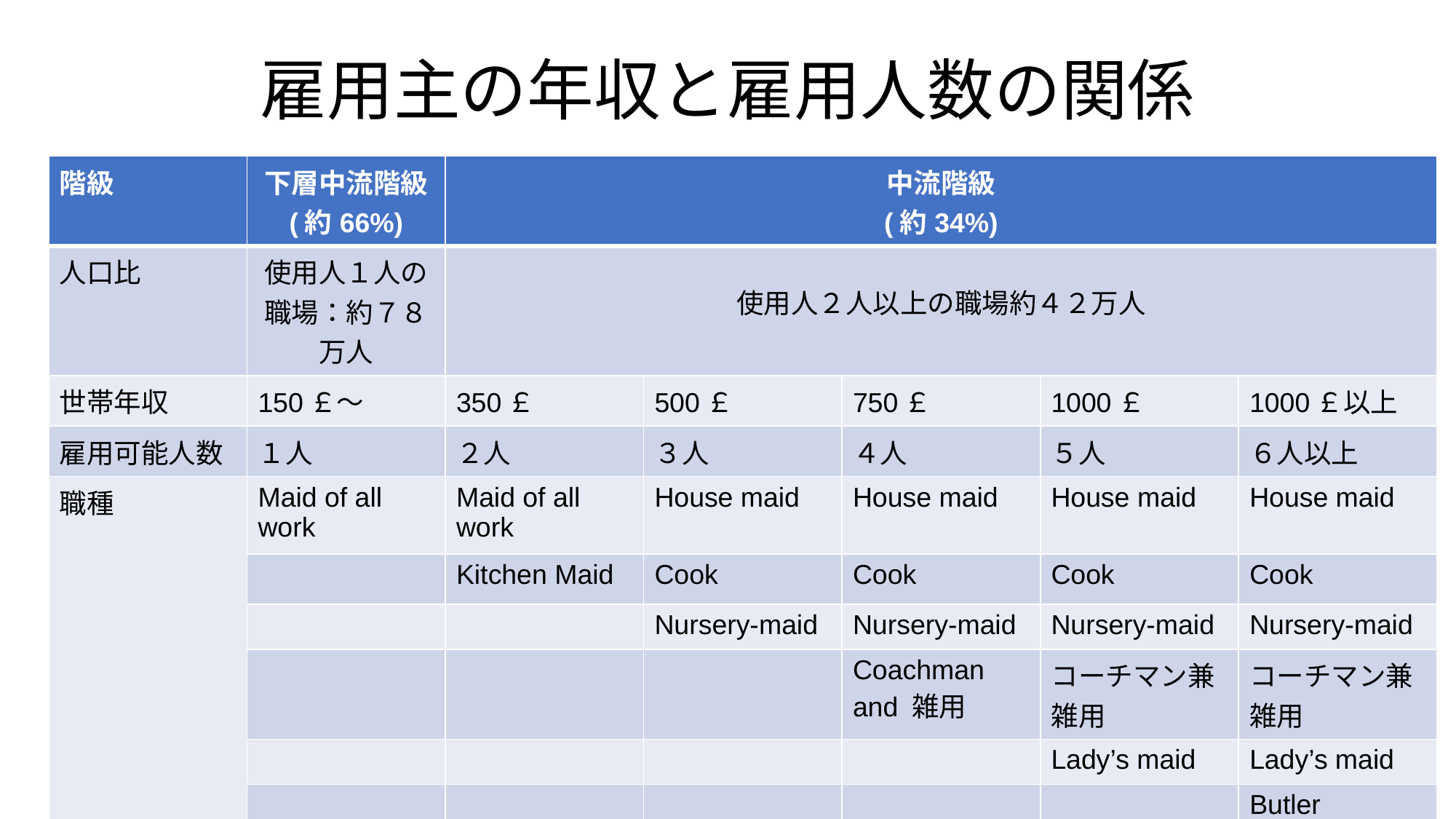

# 雇用主の年収と雇用人数の関係
| 階級 | 下層中流階級 (約66%) | 中流階級 (約34%) |  |  |  |  |
| --- | --- | --- | --- | --- | --- | --- |
| 人口比 | 使用人１人の職場：約７８万人 | 使用人２人以上の職場約４２万人 |  |  |  |  |
| 世帯年収 | 150￡～ | 350￡ | 500￡ | 750￡ | 1000￡ | 1000￡以上 |
| 雇用可能人数 | １人 | ２人 | ３人 | ４人 | ５人 | ６人以上 |
| 職種 | Maid of all work | Maid of all work | House maid | House maid | House maid | House maid |
|  |  | Kitchen Maid | Cook | Cook | Cook | Cook |
|  |  |  | Nursery-maid | Nursery-maid | Nursery-maid | Nursery-maid |
|  |  |  |  | Coachman and 雑用 | コーチマン兼雑用 | コーチマン兼雑用 |
|  |  |  |  |  | Lady’s maid | Lady’s maid |
|  |  |  |  |  |  | Butler |